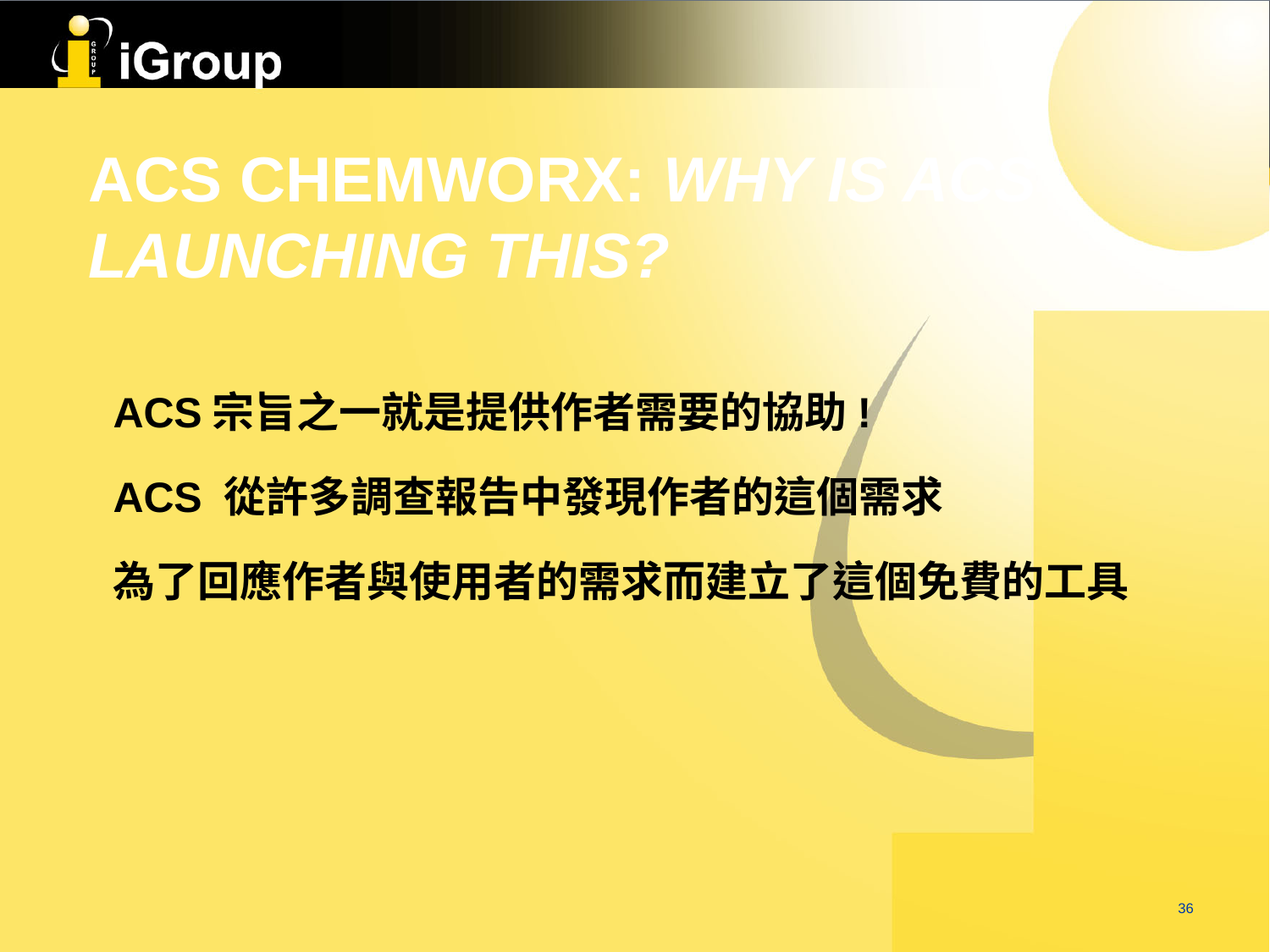

# ACS ChemWorx: Why is ACS launching this?
ACS宗旨之一就是提供作者需要的協助!
ACS 從許多調查報告中發現作者的這個需求
為了回應作者與使用者的需求而建立了這個免費的工具
36